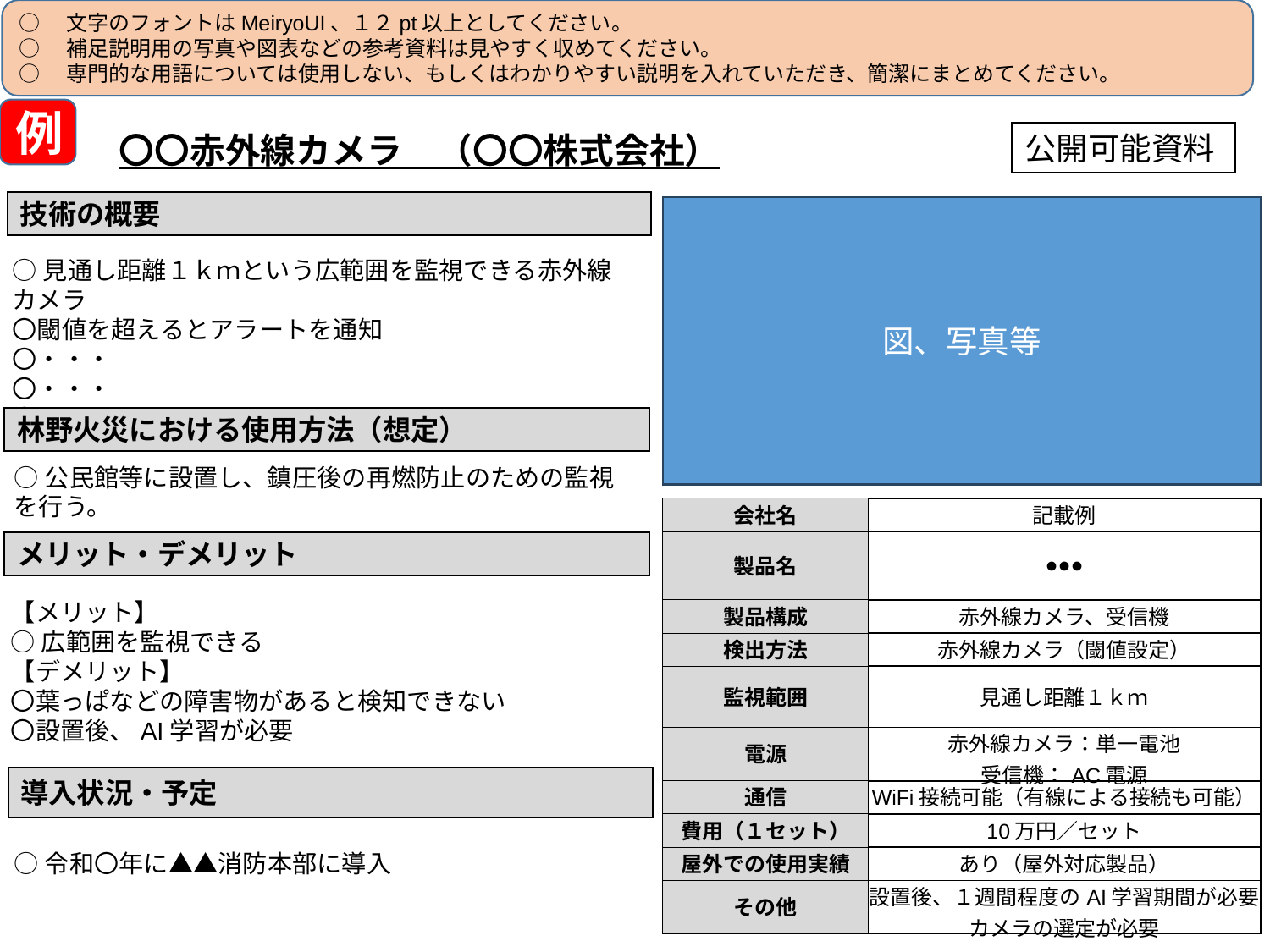

○　文字のフォントはMeiryoUI、１２pt以上としてください。
○　補足説明用の写真や図表などの参考資料は見やすく収めてください。
○　専門的な用語については使用しない、もしくはわかりやすい説明を入れていただき、簡潔にまとめてください。
例
〇〇赤外線カメラ　（〇〇株式会社）
公開可能資料
技術の概要
記入例
（提出時削除）
図、写真等
○見通し距離１ｋｍという広範囲を監視できる赤外線カメラ
〇閾値を超えるとアラートを通知
〇・・・
〇・・・
〇・・・
林野火災における使用方法（想定）
○公民館等に設置し、鎮圧後の再燃防止のための監視を行う。
| 会社名 | 記載例 |
| --- | --- |
| 製品名 | ●●● |
| 製品構成 | 赤外線カメラ、受信機 |
| 検出方法 | 赤外線カメラ（閾値設定） |
| 監視範囲 | 見通し距離１ｋｍ |
| 電源 | 赤外線カメラ：単一電池 受信機：AC電源 |
| 通信 | WiFi接続可能（有線による接続も可能） |
| 費用（１セット） | 10万円／セット |
| 屋外での使用実績 | あり（屋外対応製品） |
| その他 | 設置後、１週間程度のAI学習期間が必要 カメラの選定が必要 |
メリット・デメリット
【メリット】
○広範囲を監視できる
【デメリット】
〇葉っぱなどの障害物があると検知できない
〇設置後、AI学習が必要
導入状況・予定
○令和〇年に▲▲消防本部に導入